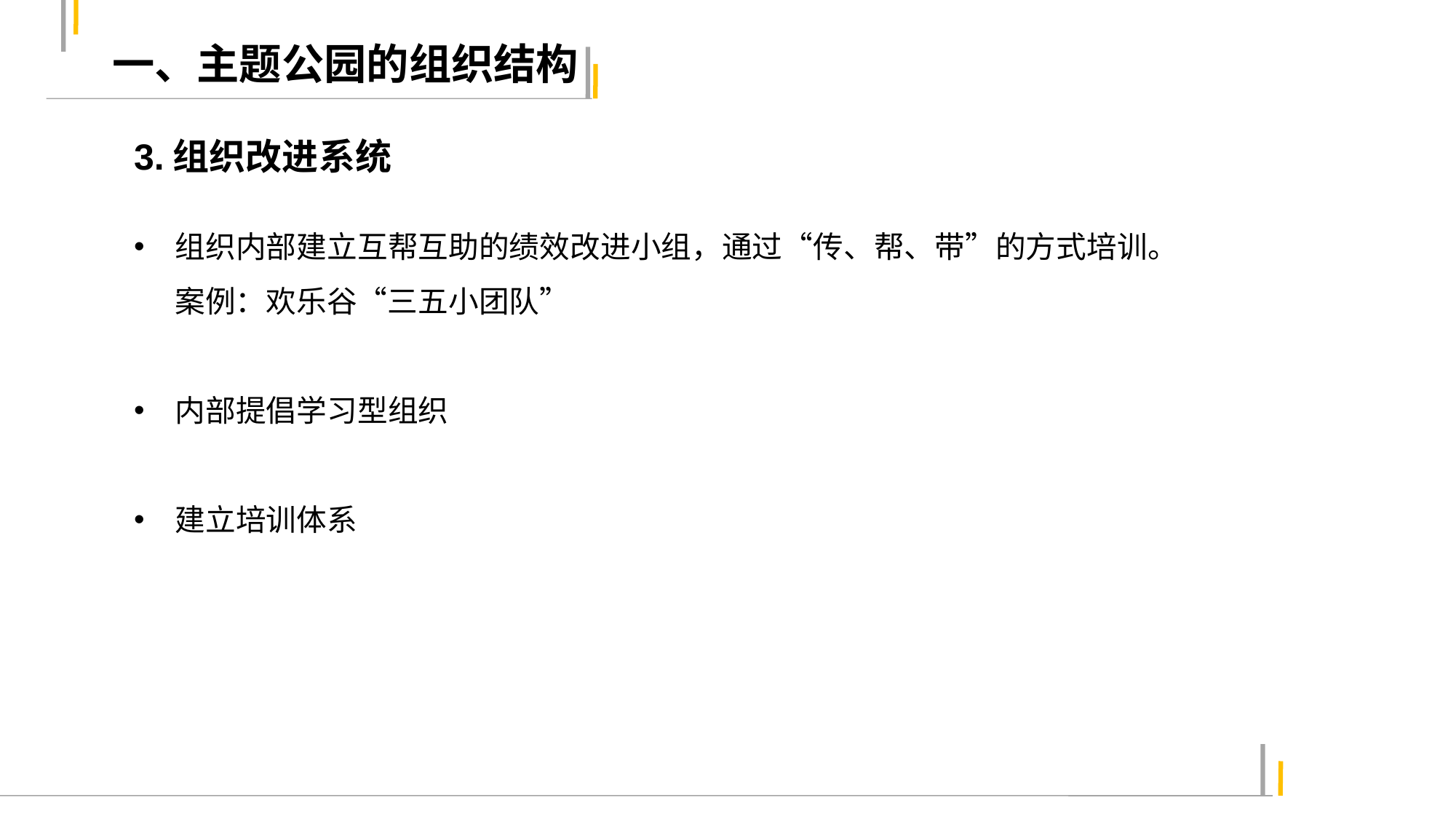

一、主题公园的组织结构

3.组织改进系统
组织内部建立互帮互助的绩效改进小组，通过“传、帮、带”的方式培训。
     案例：欢乐谷“三五小团队”

内部提倡学习型组织

建立培训体系